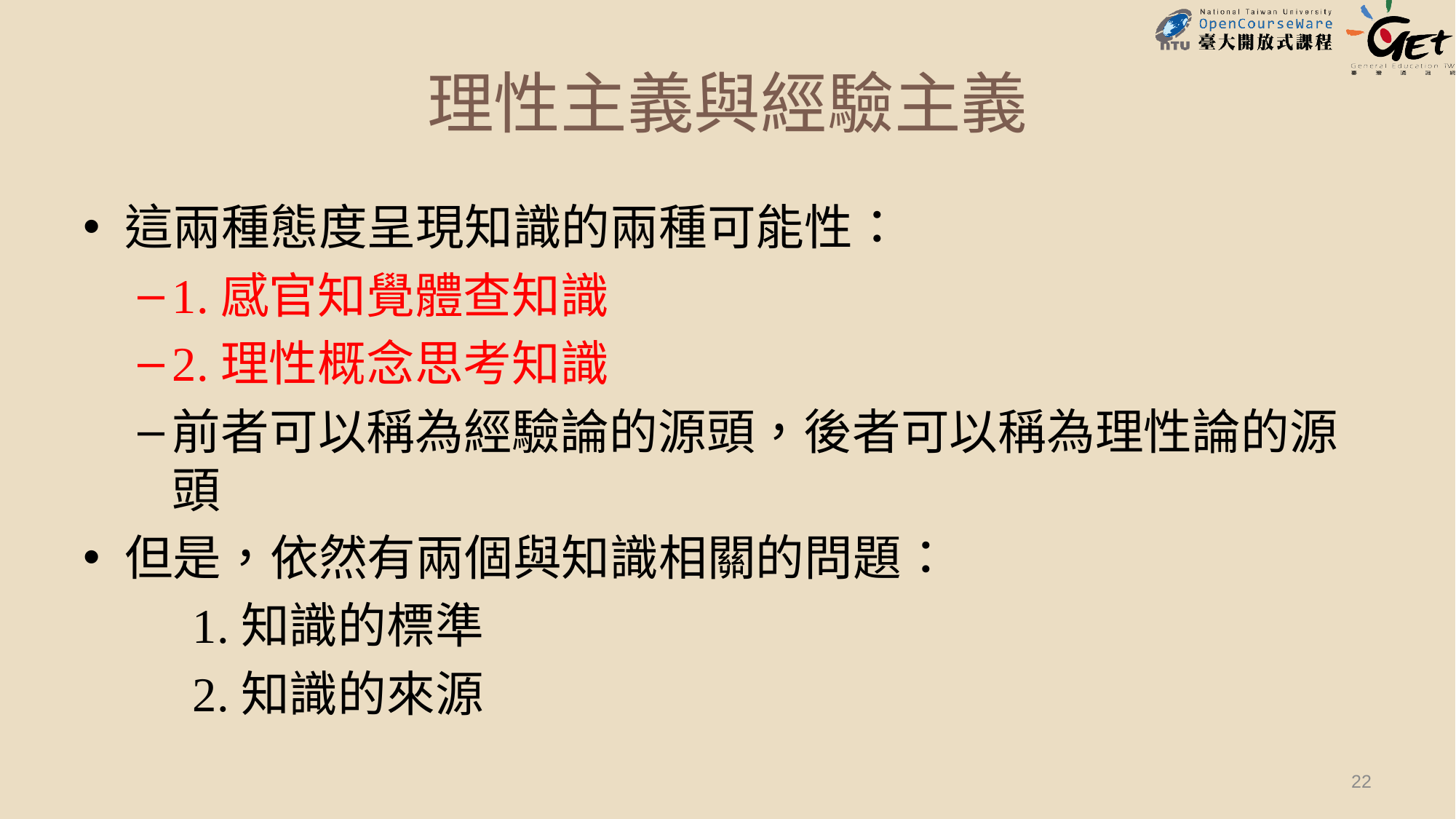

# 理性主義與經驗主義
這兩種態度呈現知識的兩種可能性：
1.感官知覺體查知識
2.理性概念思考知識
前者可以稱為經驗論的源頭，後者可以稱為理性論的源頭
但是，依然有兩個與知識相關的問題：
1.知識的標準
2.知識的來源
22